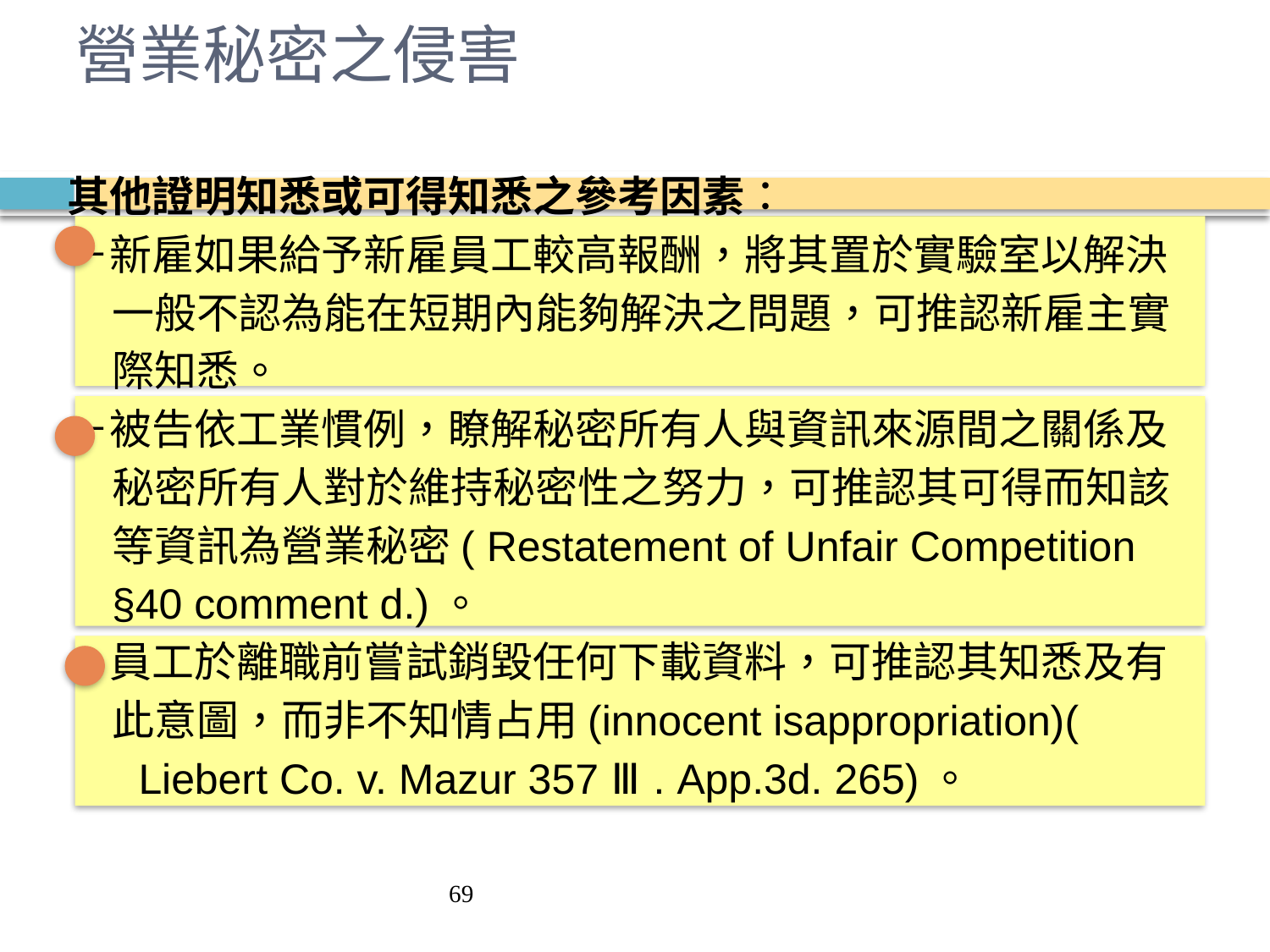

# 營業秘密之侵害
其他證明知悉或可得知悉之參考因素：
－新雇如果給予新雇員工較高報酬，將其置於實驗室以解決一般不認為能在短期內能夠解決之問題，可推認新雇主實際知悉。
－被告依工業慣例，瞭解秘密所有人與資訊來源間之關係及秘密所有人對於維持秘密性之努力，可推認其可得而知該等資訊為營業秘密( Restatement of Unfair Competition §40 comment d.)。
－員工於離職前嘗試銷毀任何下載資料，可推認其知悉及有此意圖，而非不知情占用(innocent isappropriation)(
      Liebert Co. v. Mazur 357 Ⅲ. App.3d. 265)。

69